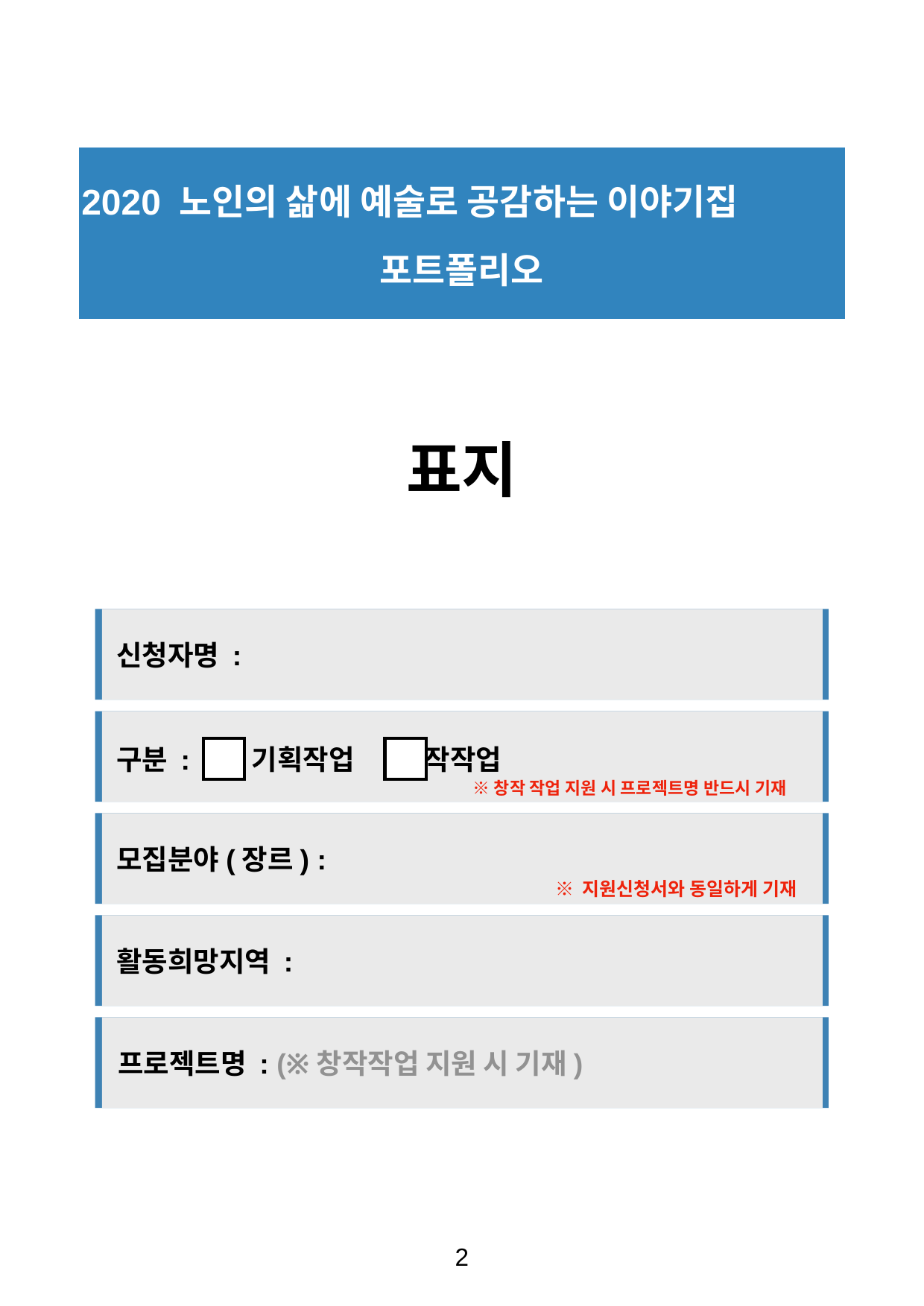

| 2020 노인의 삶에 예술로 공감하는 이야기집  포트폴리오 |
| --- |
표지

신청자명 :

구분 :       기획작업       창작작업

※창작 작업 지원 시 프로젝트명 반드시 기재

모집분야(장르) :
※ 지원신청서와 동일하게 기재

활동희망지역 :

프로젝트명 : (※창작작업 지원 시 기재)
2